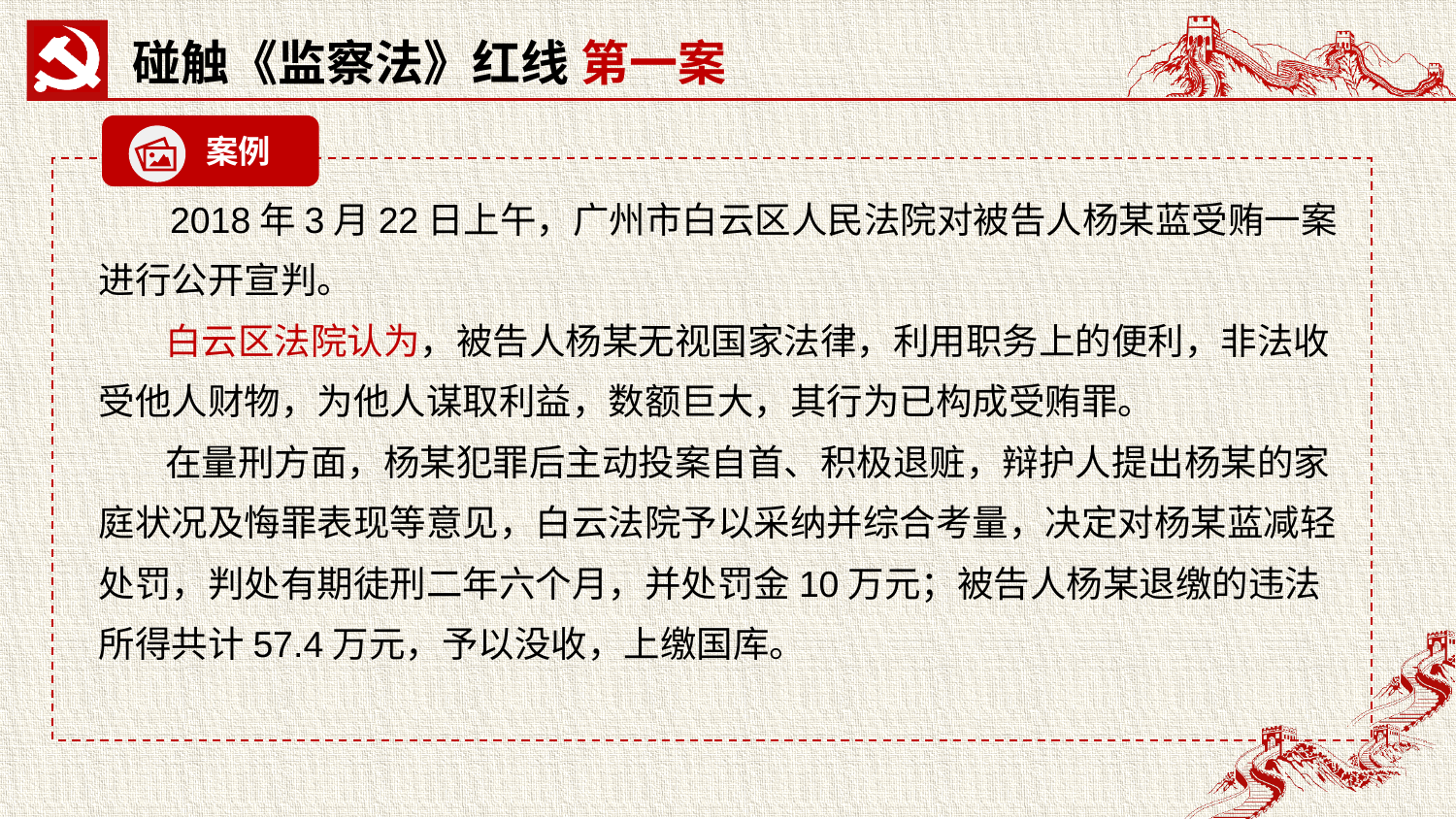

碰触《监察法》红线 第一案

案例

       2018年3月22日上午，广州市白云区人民法院对被告人杨某蓝受贿一案进行公开宣判。
       白云区法院认为，被告人杨某无视国家法律，利用职务上的便利，非法收受他人财物，为他人谋取利益，数额巨大，其行为已构成受贿罪。
       在量刑方面，杨某犯罪后主动投案自首、积极退赃，辩护人提出杨某的家庭状况及悔罪表现等意见，白云法院予以采纳并综合考量，决定对杨某蓝减轻处罚，判处有期徒刑二年六个月，并处罚金10万元；被告人杨某退缴的违法所得共计57.4万元，予以没收，上缴国库。